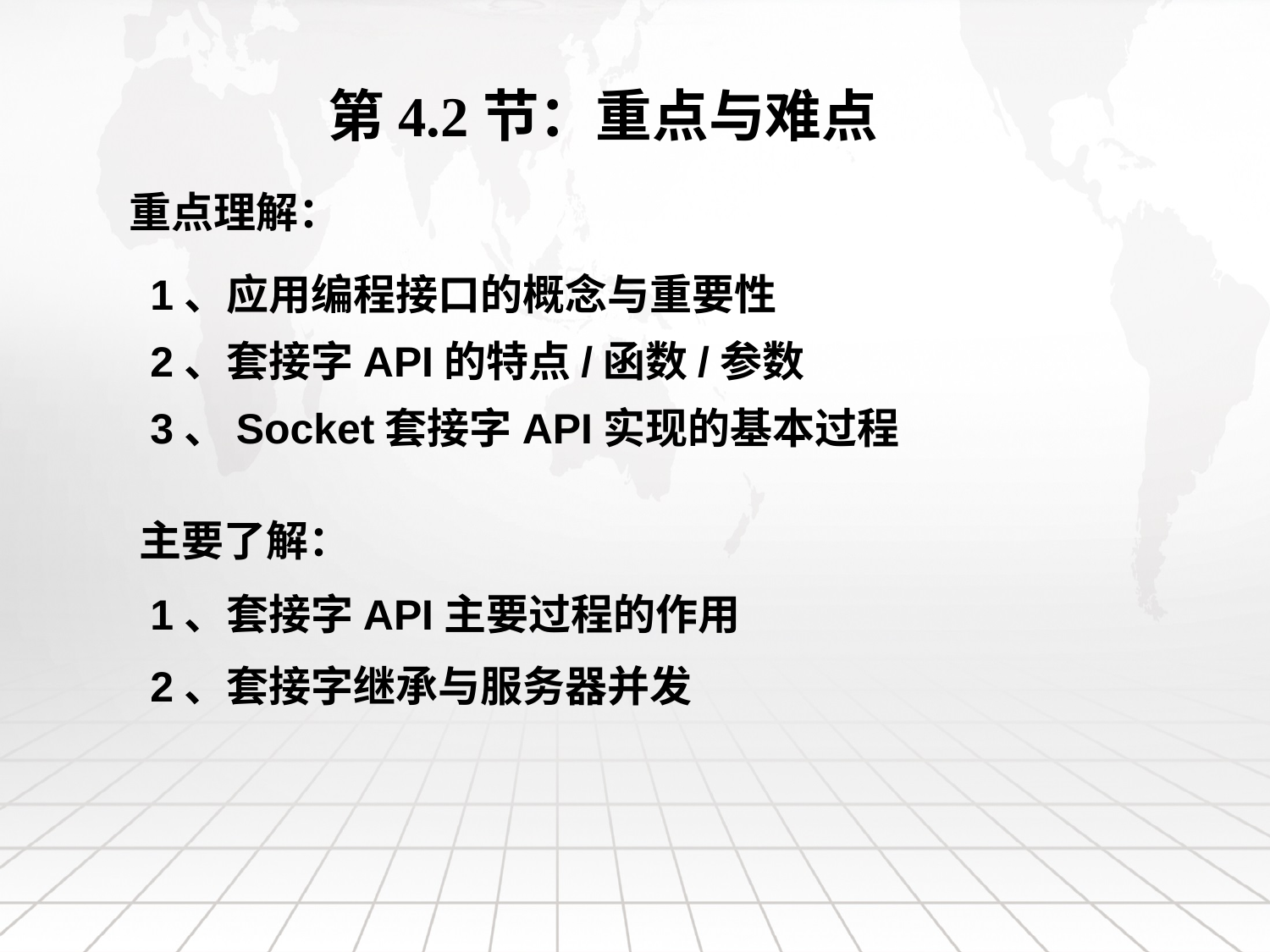

第4.2节：重点与难点
重点理解：
1、应用编程接口的概念与重要性
2、套接字API的特点/函数/参数
3、Socket套接字API实现的基本过程

主要了解：
1、套接字API主要过程的作用
2、套接字继承与服务器并发